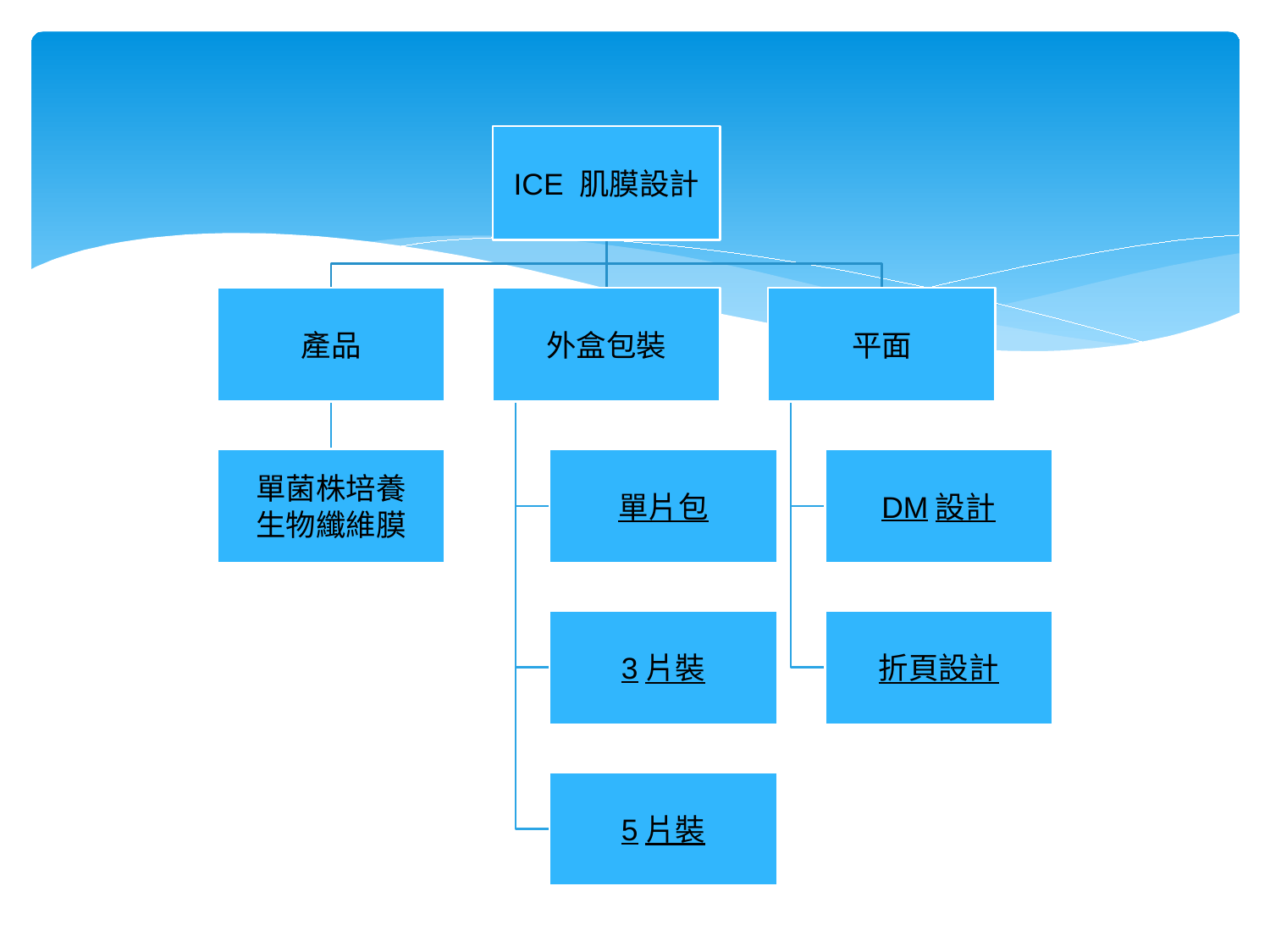

ICE 肌膜設計
產品
單菌株培養
生物纖維膜

外盒包裝

單片包
3片裝
5片裝
平面
DM設計
折頁設計